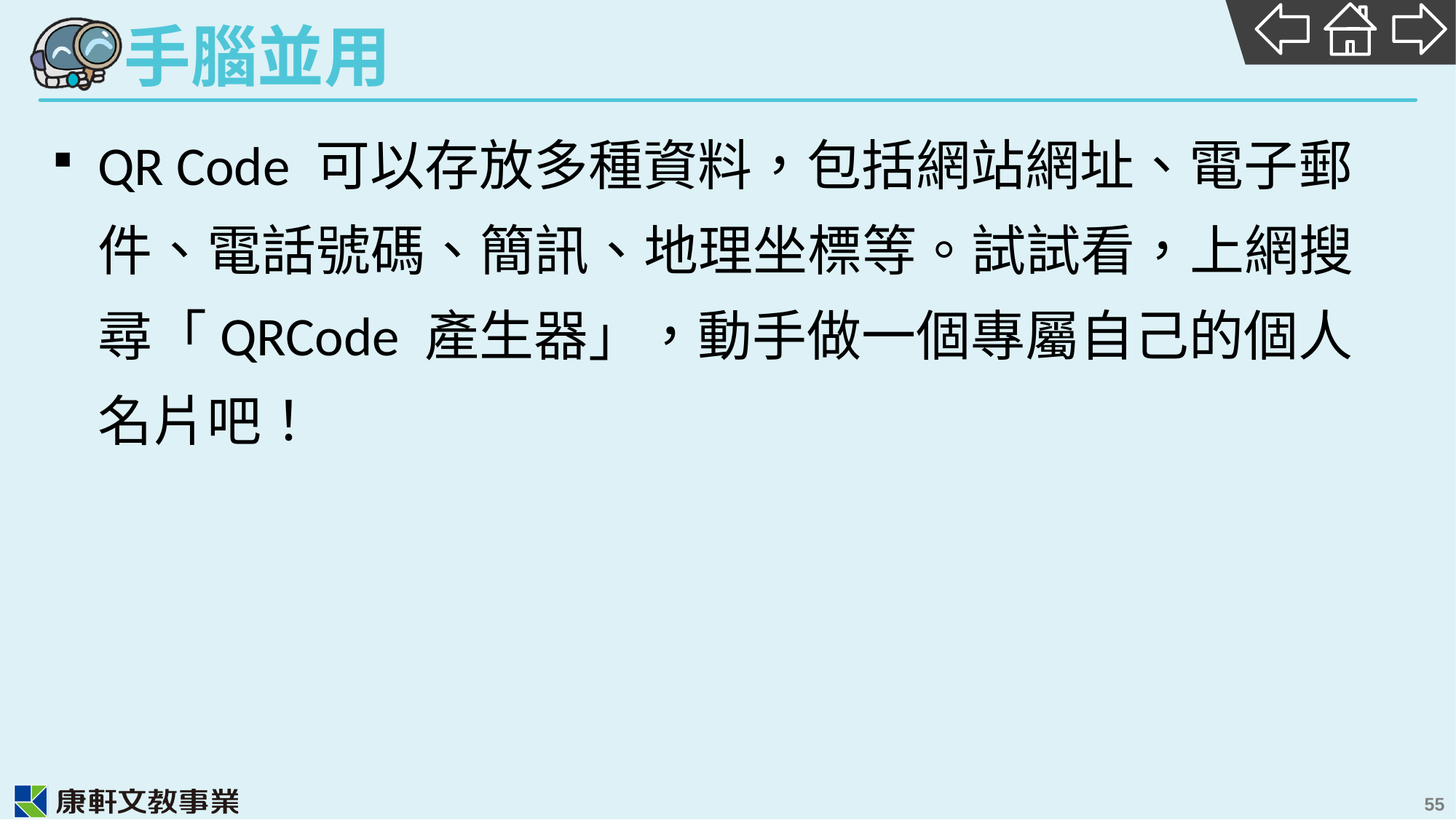

QR Code 可以存放多種資料，包括網站網址、電子郵件、電話號碼、簡訊、地理坐標等。試試看，上網搜尋「QRCode 產生器」，動手做一個專屬自己的個人名片吧！
55